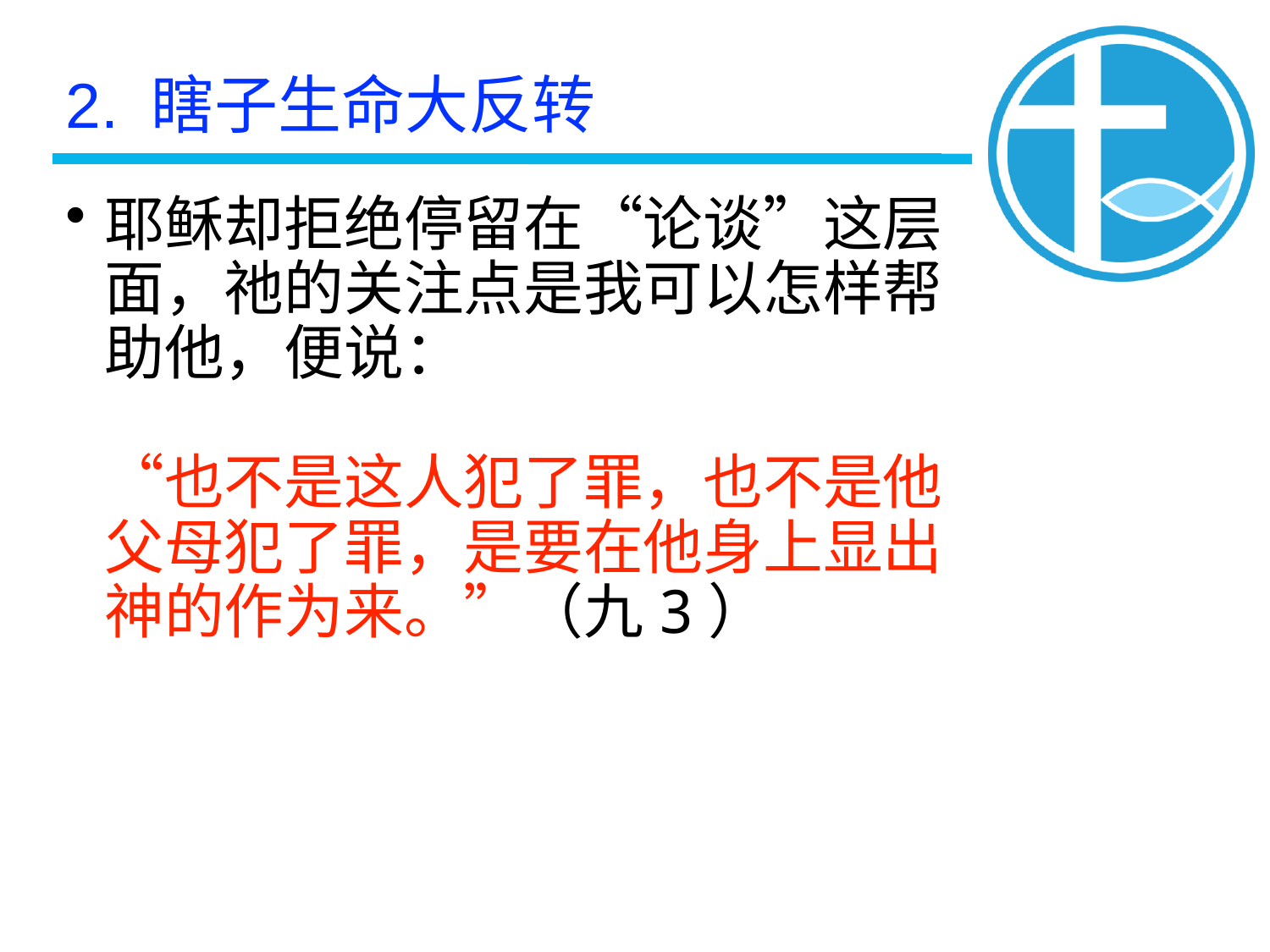

2. 瞎子生命大反转
耶稣却拒绝停留在“论谈”这层面，祂的关注点是我可以怎样帮助他，便说：
“也不是这人犯了罪，也不是他父母犯了罪，是要在他身上显出神的作为来。”（九3）